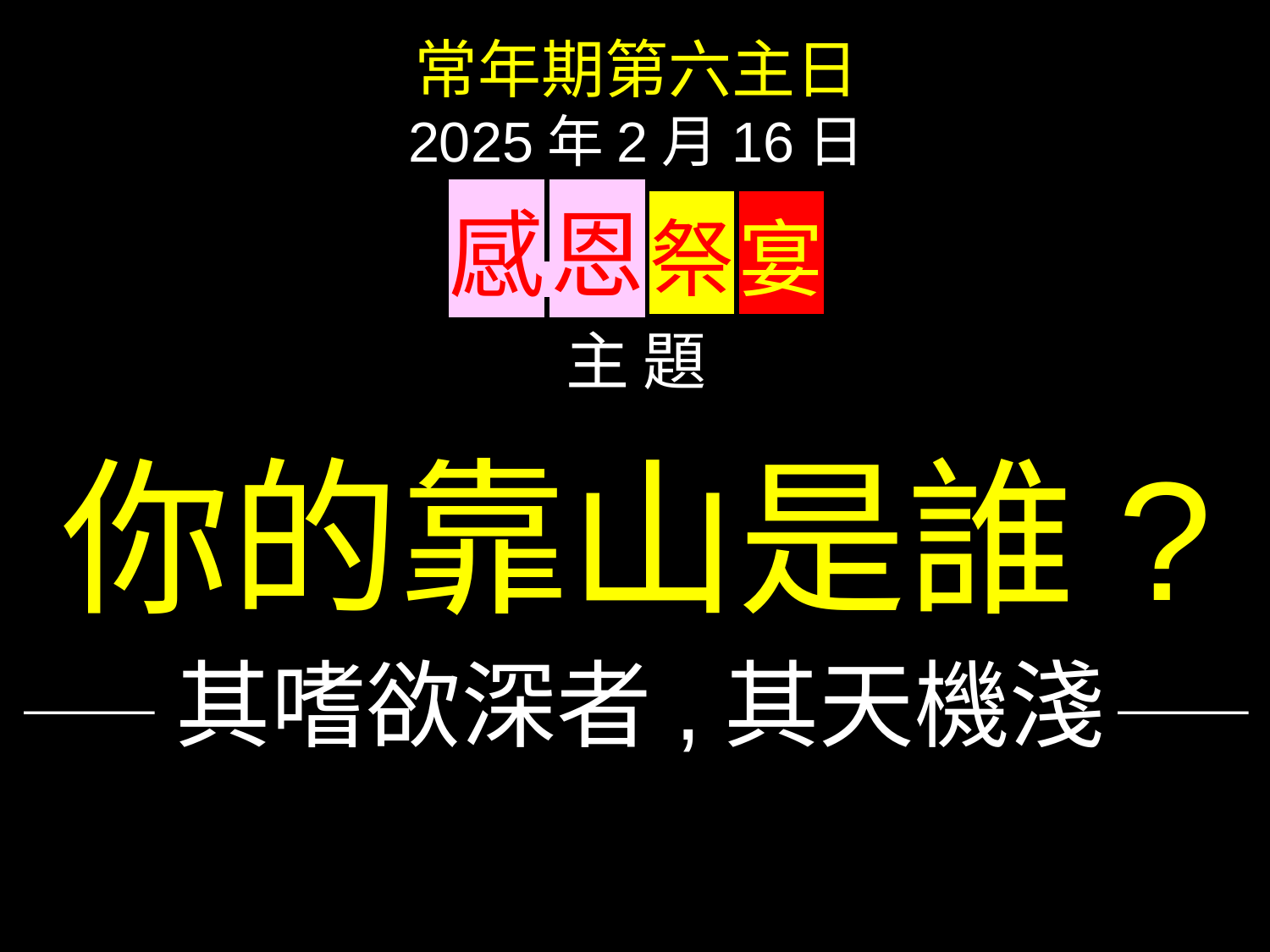

常年期第六主日
2025年2月16日
感 恩 祭 宴

主 題

你的靠山是誰?
—— 其嗜欲深者,其天機淺 ——